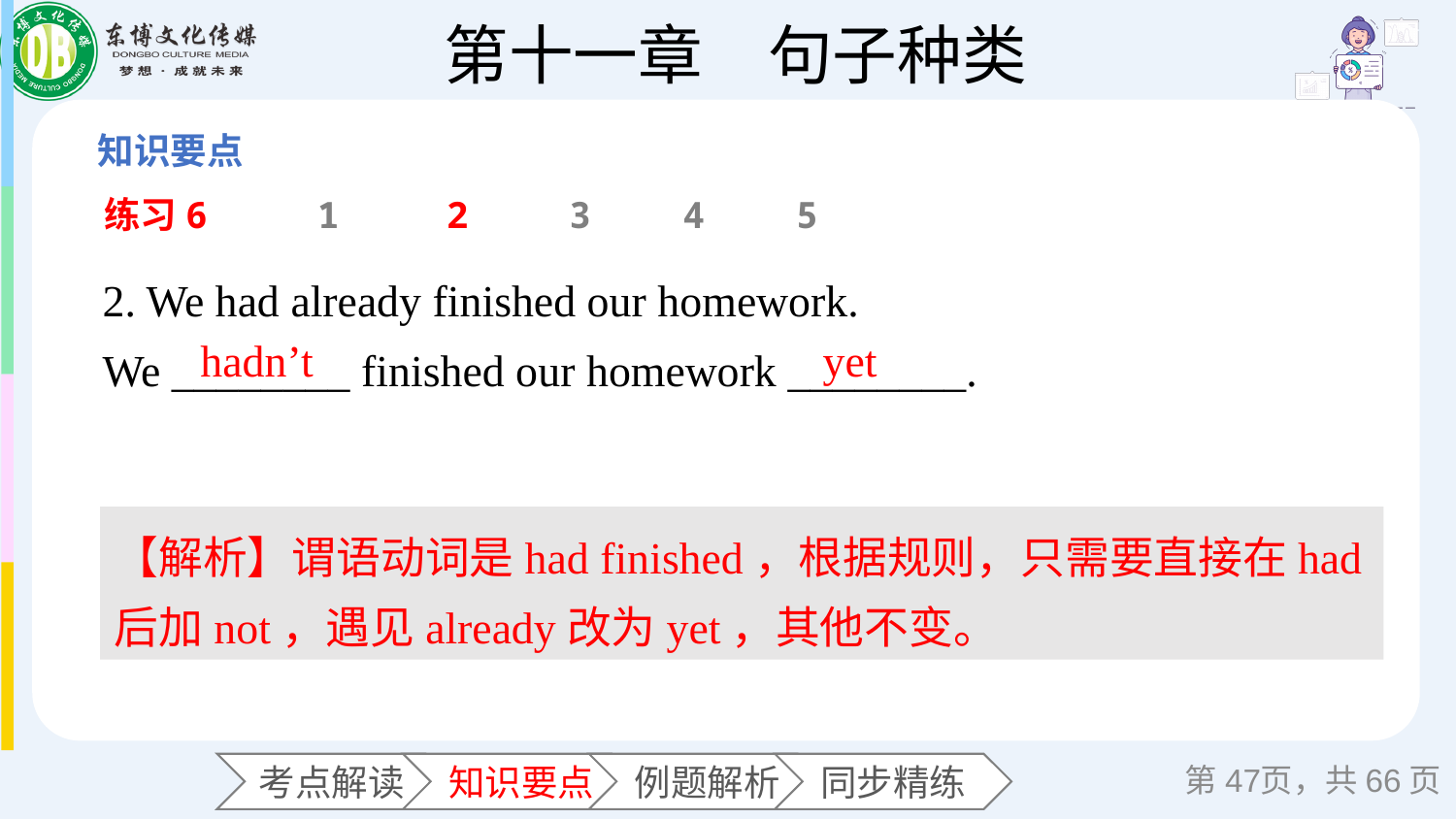

练习6
1
2
3
4
5
2. We had already finished our homework.
We ________ finished our homework ________.
 hadn’t
yet
【解析】谓语动词是had finished，根据规则，只需要直接在had后加not，遇见already改为yet，其他不变。
第47页，共66页